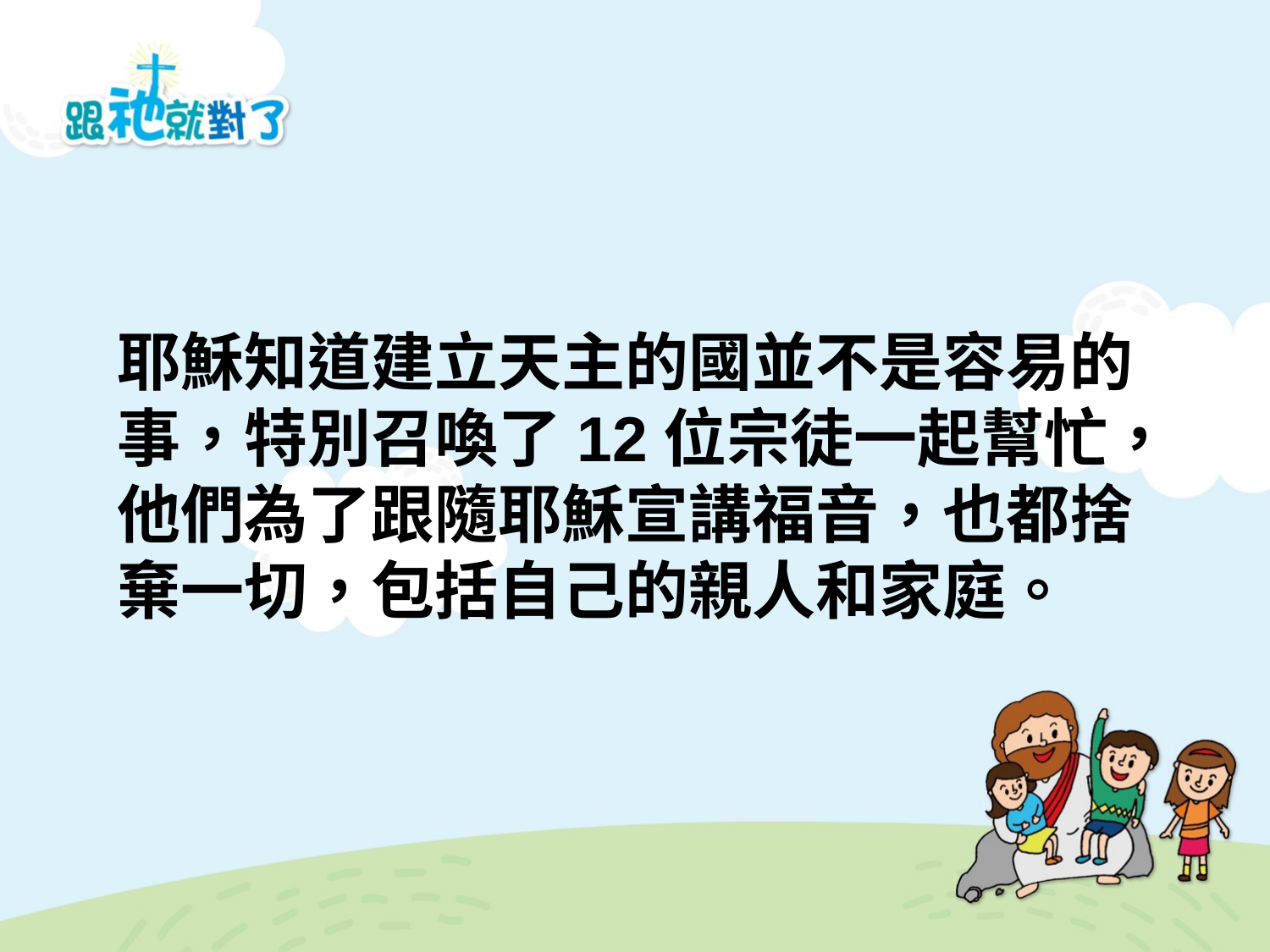

耶穌知道建立天主的國並不是容易的事，特別召喚了12位宗徒一起幫忙，他們為了跟隨耶穌宣講福音，也都捨棄一切，包括自己的親人和家庭。